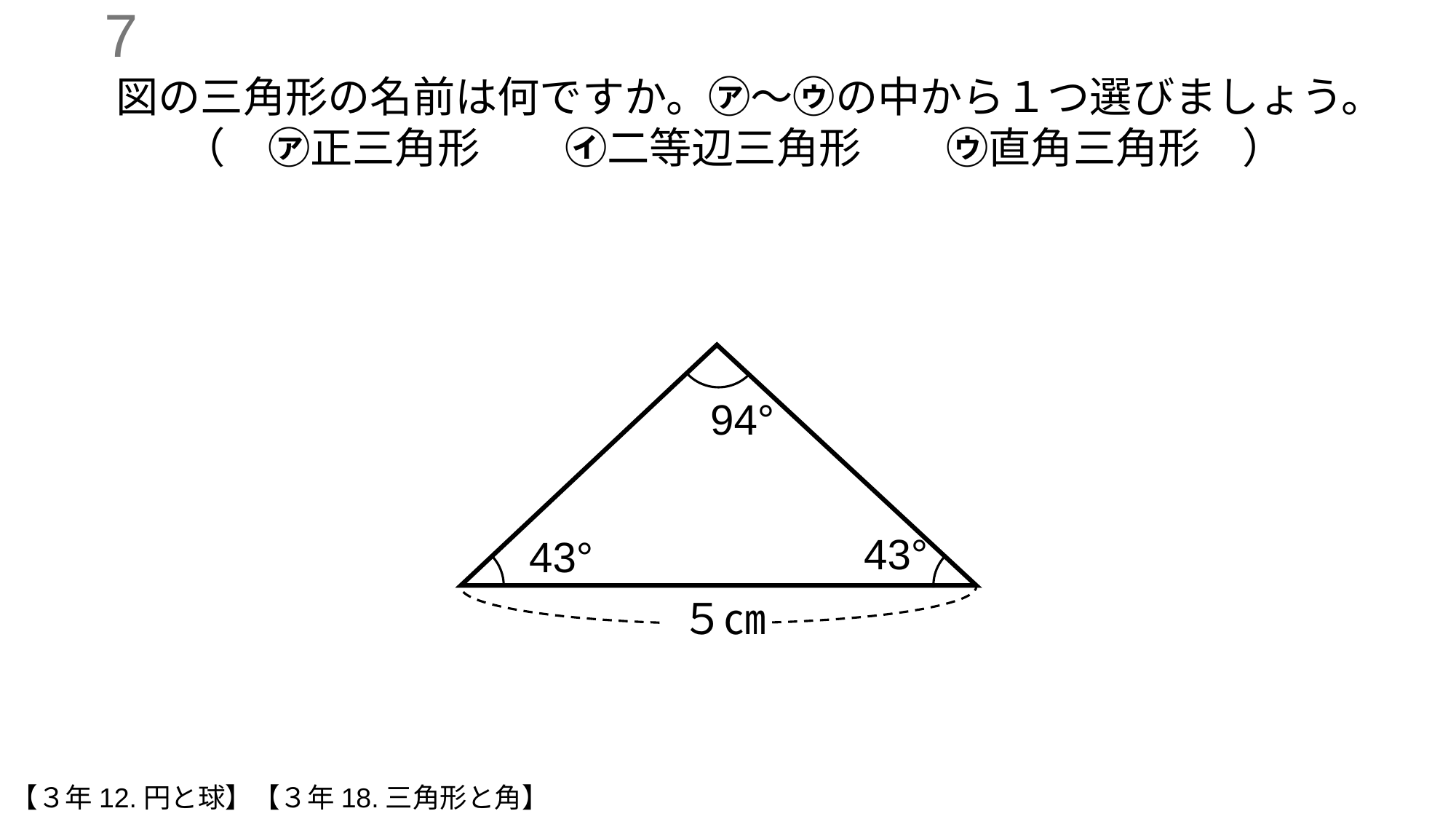

7
図の三角形の名前は何ですか。㋐～㋒の中から１つ選びましょう。
（　㋐正三角形　　㋑二等辺三角形　　㋒直角三角形　）

94°
43°
43°

５㎝
【３年12.円と球】【３年18.三角形と角】